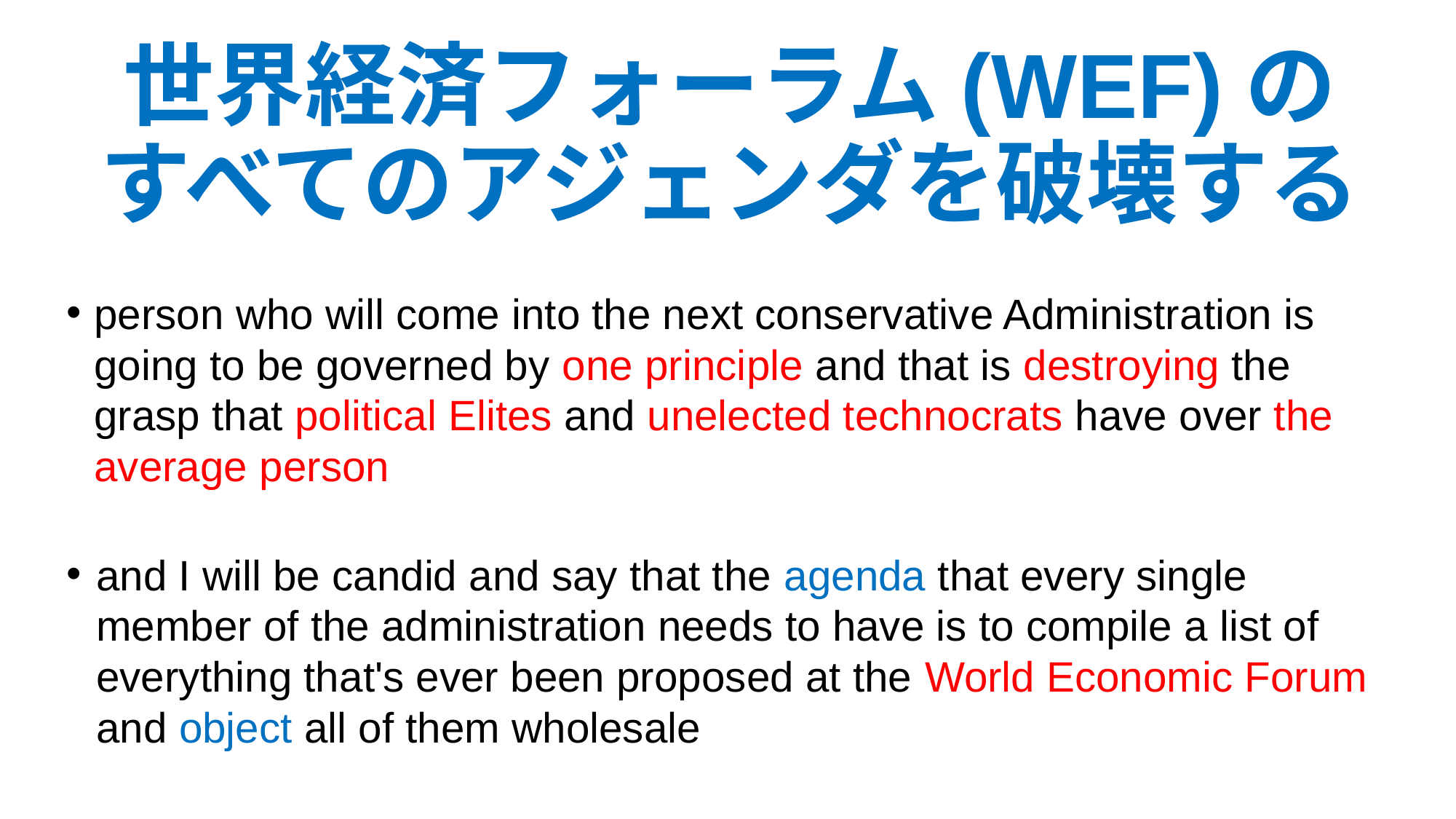

世界経済フォーラム(WEF)の
すべてのアジェンダを破壊する
person who will come into the next conservative Administration is going to be governed by one principle and that is destroying the grasp that political Elites and unelected technocrats have over the average person
and I will be candid and say that the agenda that every single member of the administration needs to have is to compile a list of everything that's ever been proposed at the World Economic Forum and object all of them wholesale